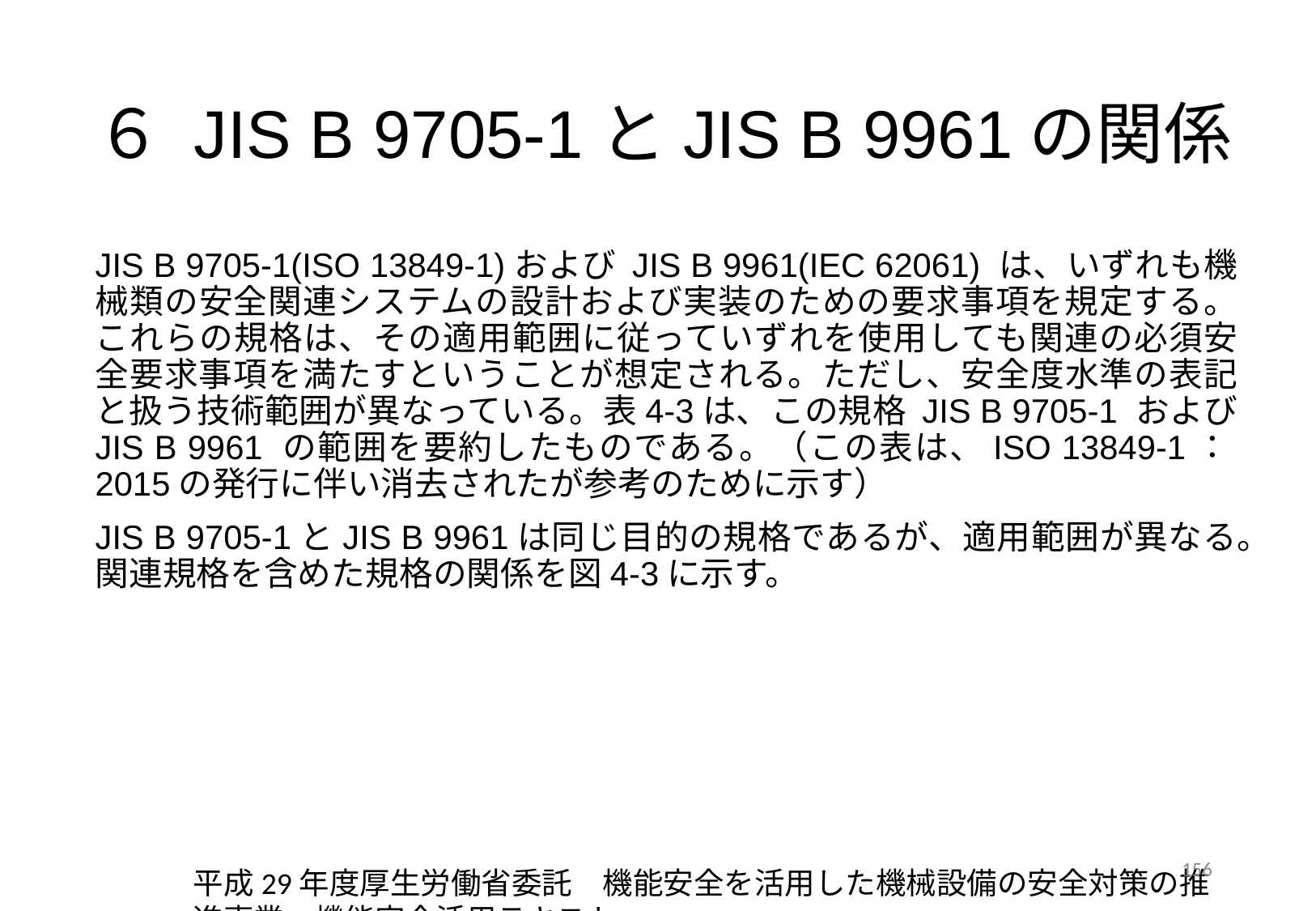

# ６ JIS B 9705-1とJIS B 9961の関係
JIS B 9705-1(ISO 13849-1)および JIS B 9961(IEC 62061) は、いずれも機械類の安全関連システムの設計および実装のための要求事項を規定する。これらの規格は、その適用範囲に従っていずれを使用しても関連の必須安全要求事項を満たすということが想定される。ただし、安全度水準の表記と扱う技術範囲が異なっている。表4-3は、この規格 JIS B 9705-1 および JIS B 9961 の範囲を要約したものである。（この表は、ISO 13849-1：2015の発行に伴い消去されたが参考のために示す）
JIS B 9705-1とJIS B 9961は同じ目的の規格であるが、適用範囲が異なる。関連規格を含めた規格の関係を図4-3に示す。
156
平成29年度厚生労働省委託　機能安全を活用した機械設備の安全対策の推進事業　機能安全活用テキスト